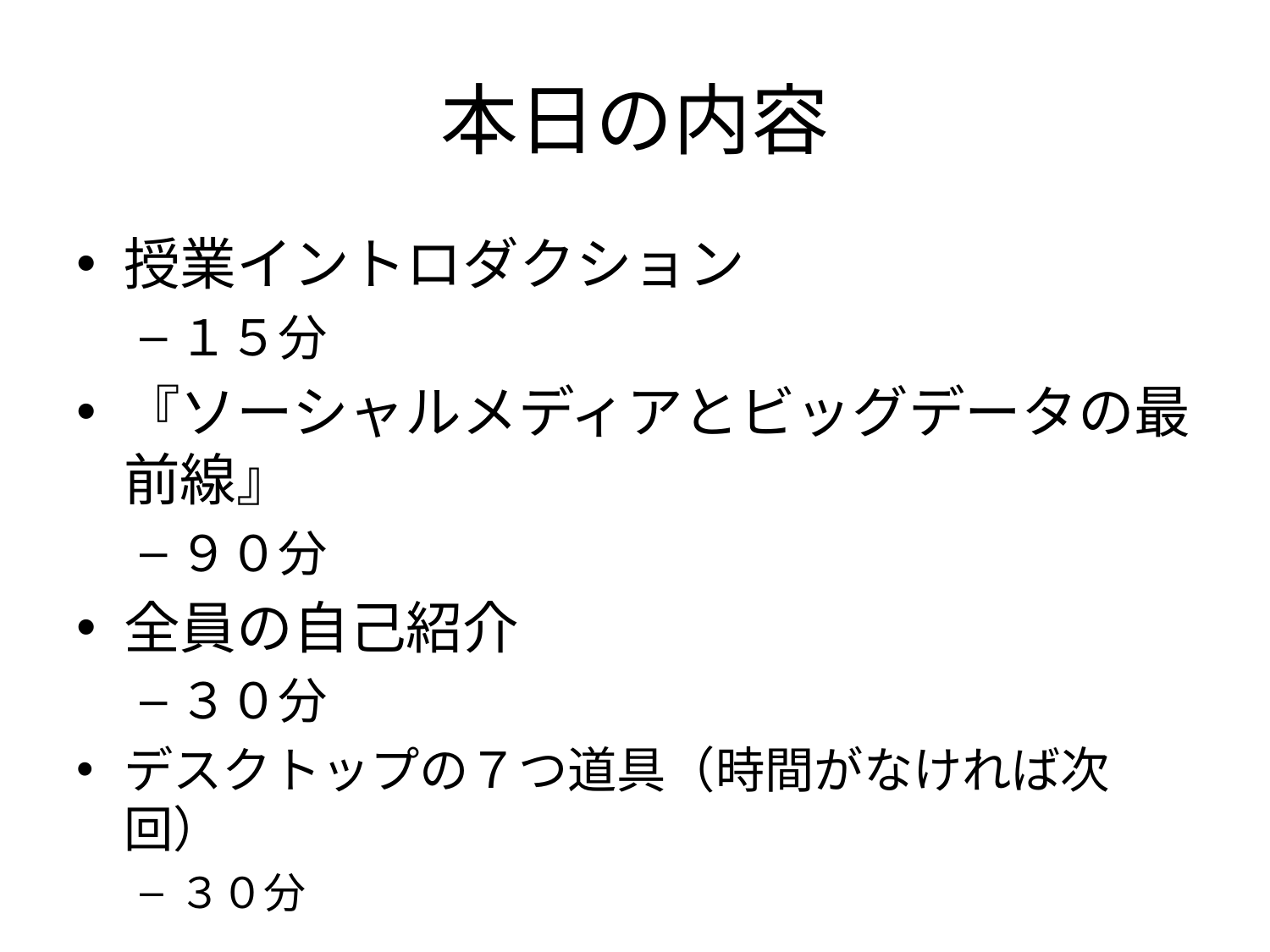

# 本日の内容
授業イントロダクション
１５分
『ソーシャルメディアとビッグデータの最前線』
９０分
全員の自己紹介
３０分
デスクトップの７つ道具（時間がなければ次回）
３０分